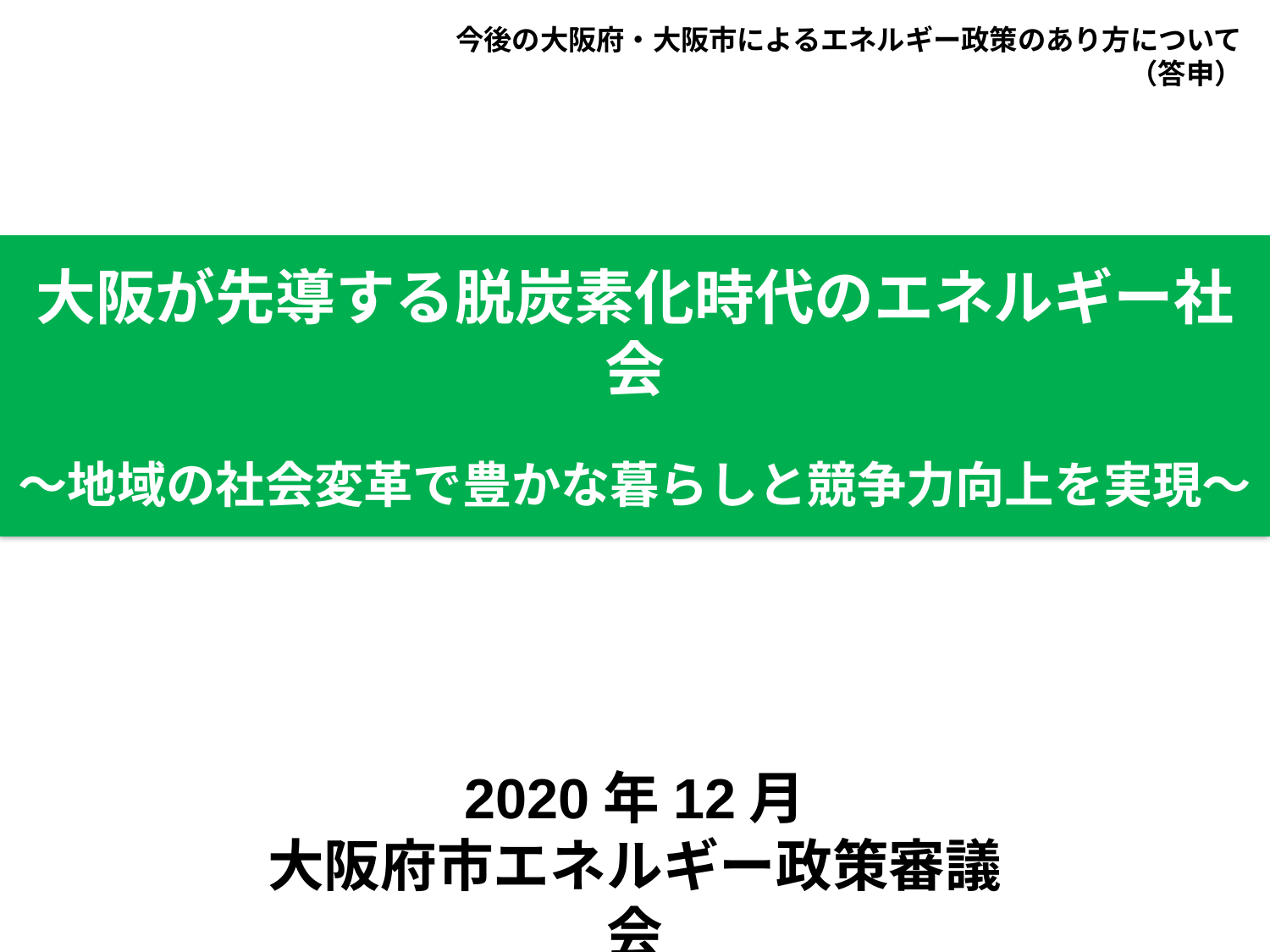

今後の大阪府・大阪市によるエネルギー政策のあり方について（答申）
大阪が先導する脱炭素化時代のエネルギー社会

～地域の社会変革で豊かな暮らしと競争力向上を実現～
2020年12月
大阪府市エネルギー政策審議会